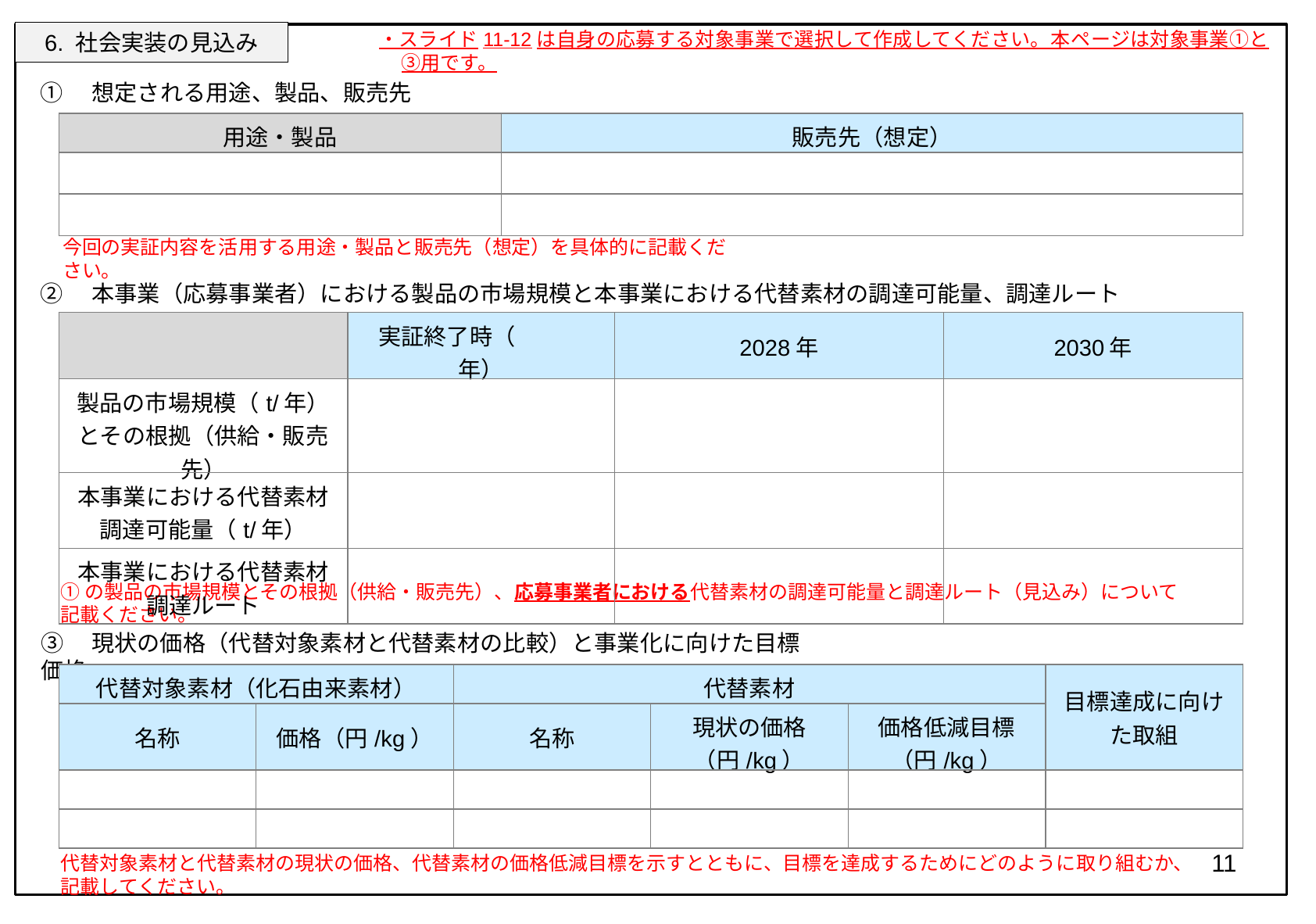

6. 社会実装の見込み

・スライド11-12は自身の応募する対象事業で選択して作成してください。本ページは対象事業①と③用です。

①　想定される用途、製品、販売先
| 用途・製品 | 販売先（想定） |
| --- | --- |
|  |  |
|  |  |
今回の実証内容を活用する用途・製品と販売先（想定）を具体的に記載ください。
②　本事業（応募事業者）における製品の市場規模と本事業における代替素材の調達可能量、調達ルート
|  | 実証終了時（　　　年） | 2028年 | 2030年 |
| --- | --- | --- | --- |
| 製品の市場規模（t/年）とその根拠（供給・販売先） |  |  |  |
| 本事業における代替素材 調達可能量（t/年） |  |  |  |
| 本事業における代替素材 調達ルート |  |  |  |
①の製品の市場規模とその根拠（供給・販売先）、応募事業者における代替素材の調達可能量と調達ルート（見込み）について記載ください。
③　現状の価格（代替対象素材と代替素材の比較）と事業化に向けた目標価格
| 代替対象素材（化石由来素材） |  | 代替素材 | 代替素材 |  | 目標達成に向けた取組 |
| --- | --- | --- | --- | --- | --- |
| 名称 | 価格（円/kg） | 名称 | 現状の価格 （円/kg） | 価格低減目標 （円/kg） |  |
|  |  |  |  |  |  |
|  |  |  |  |  |  |
11
代替対象素材と代替素材の現状の価格、代替素材の価格低減目標を示すとともに、目標を達成するためにどのように取り組むか、記載してください。